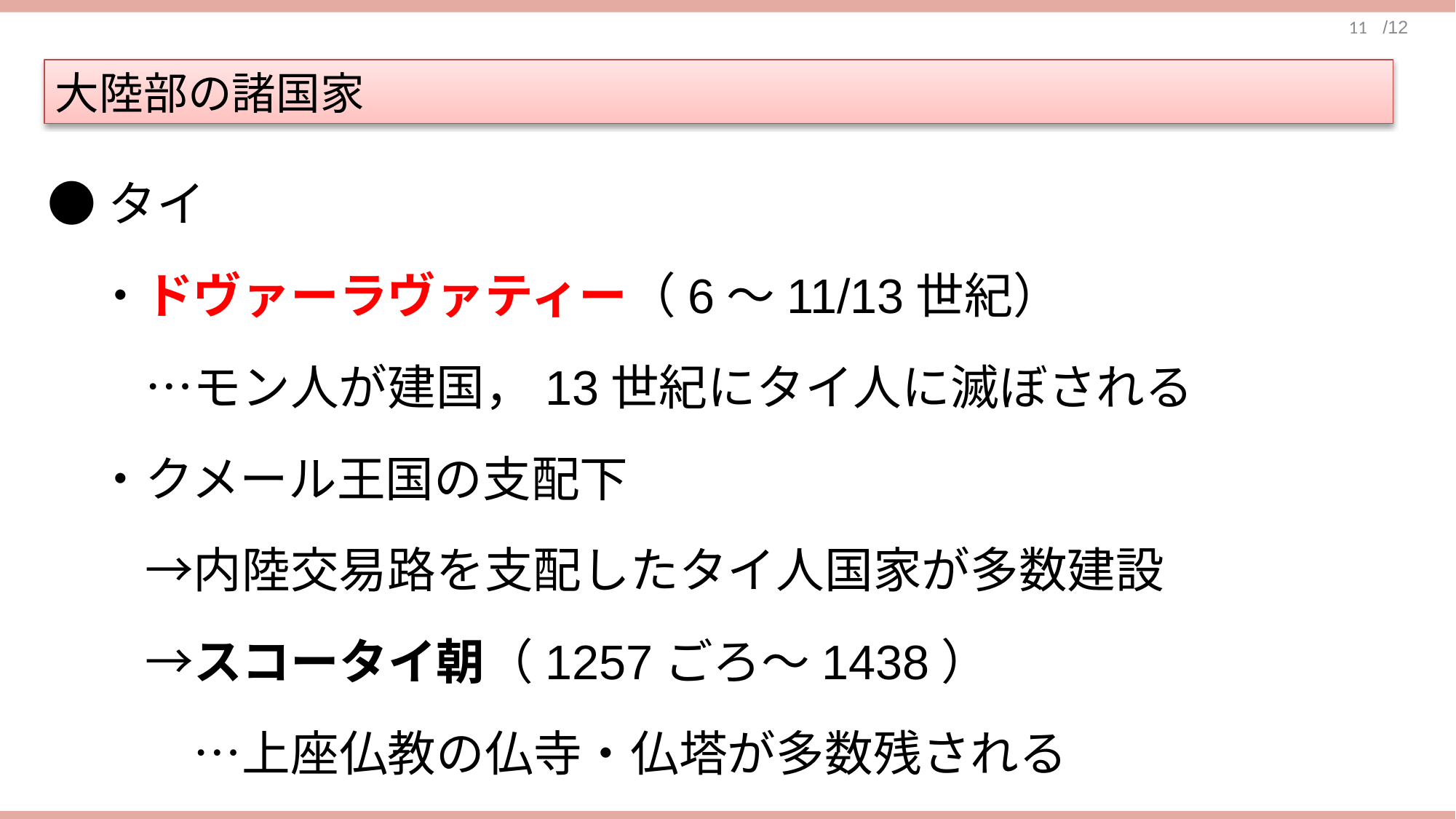

大陸部の諸国家
●タイ
　・ドヴァーラヴァティー（6～11/13世紀）
　　…モン人が建国，13世紀にタイ人に滅ぼされる
　・クメール王国の支配下
　　→内陸交易路を支配したタイ人国家が多数建設
　　→スコータイ朝（1257ごろ～1438）
　　　…上座仏教の仏寺・仏塔が多数残される